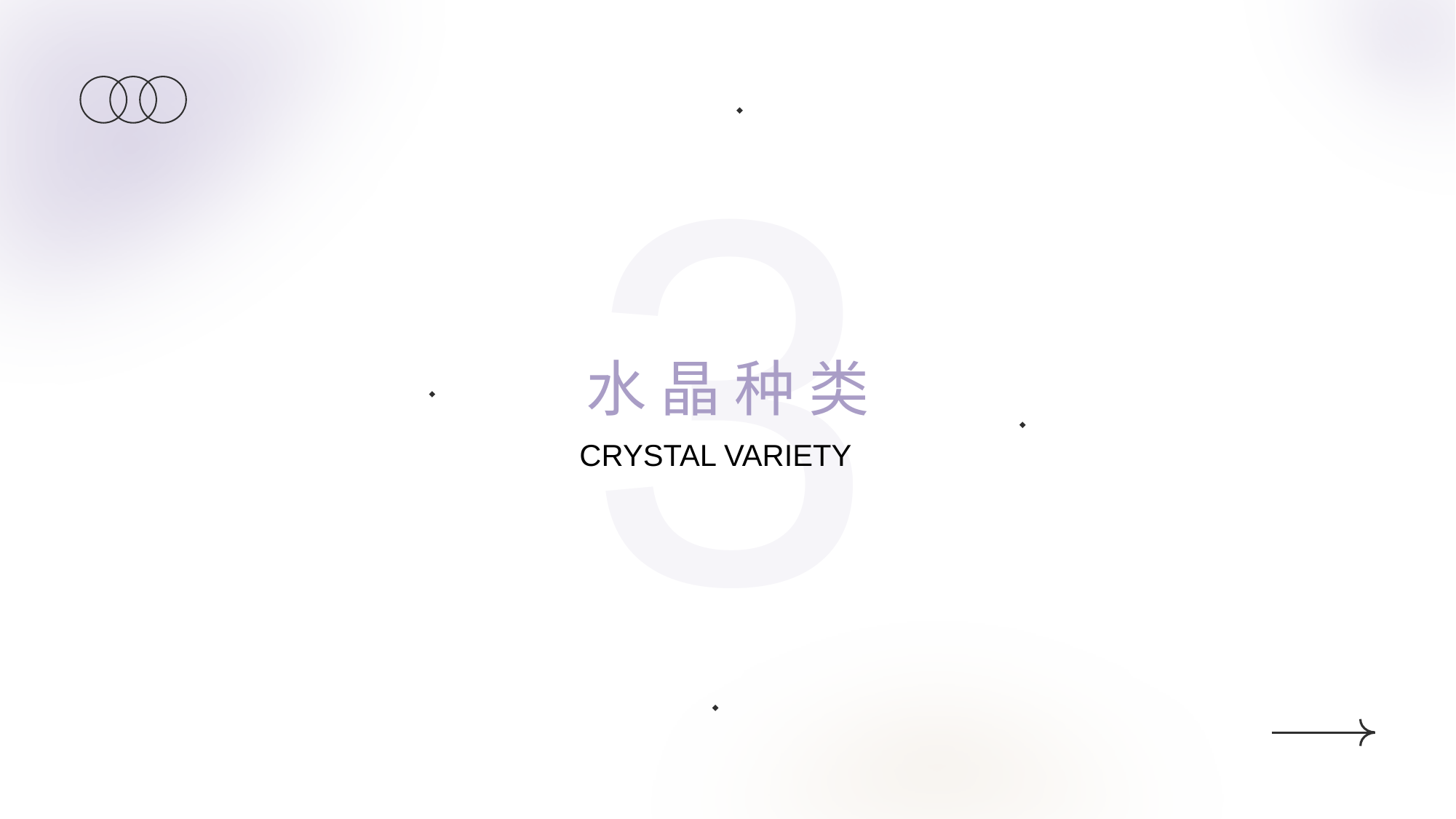

3
水 晶 种 类
CRYSTAL VARIETY